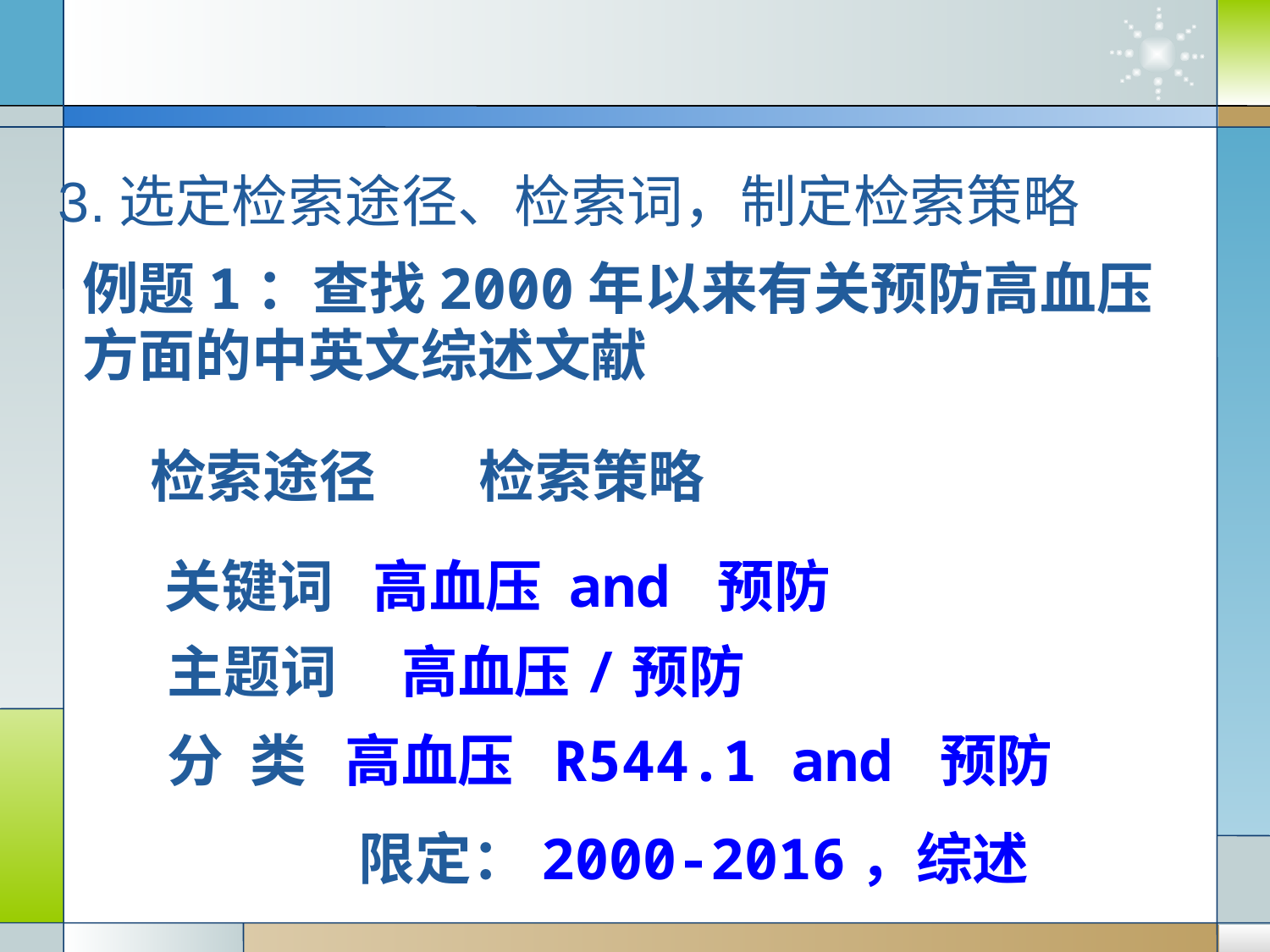

3.选定检索途径、检索词，制定检索策略
例题1：查找2000年以来有关预防高血压方面的中英文综述文献
检索途径        检索策略
关键词   高血压 and 预防
主题词     高血压/预防
分  类   高血压  R544.1 and 预防
限定：2000-2016，综述